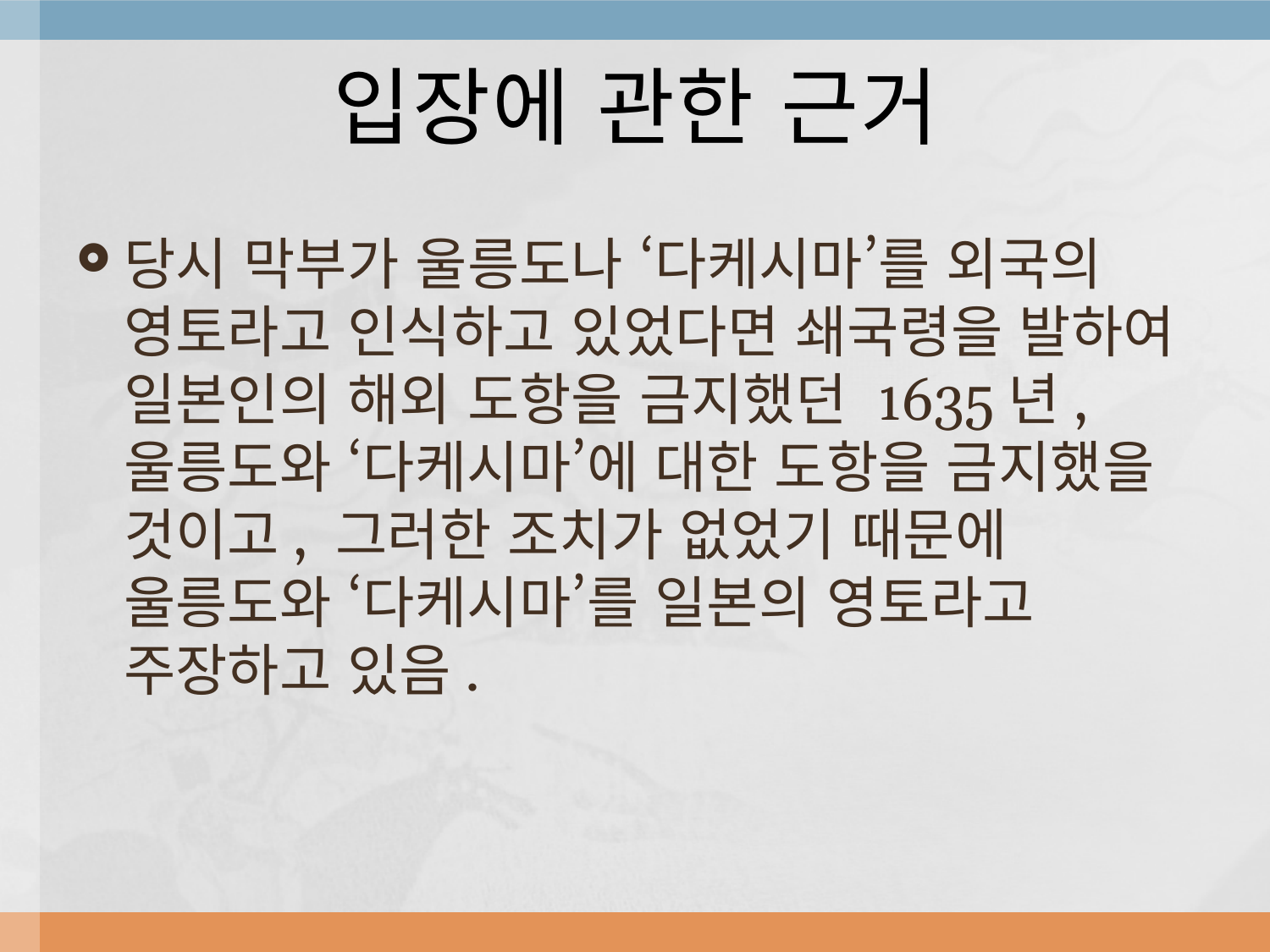

# 입장에 관한 근거
당시 막부가 울릉도나 ‘다케시마’를 외국의 영토라고 인식하고 있었다면 쇄국령을 발하여 일본인의 해외 도항을 금지했던 1635년, 울릉도와 ‘다케시마’에 대한 도항을 금지했을 것이고, 그러한 조치가 없었기 때문에 울릉도와 ‘다케시마’를 일본의 영토라고 주장하고 있음.